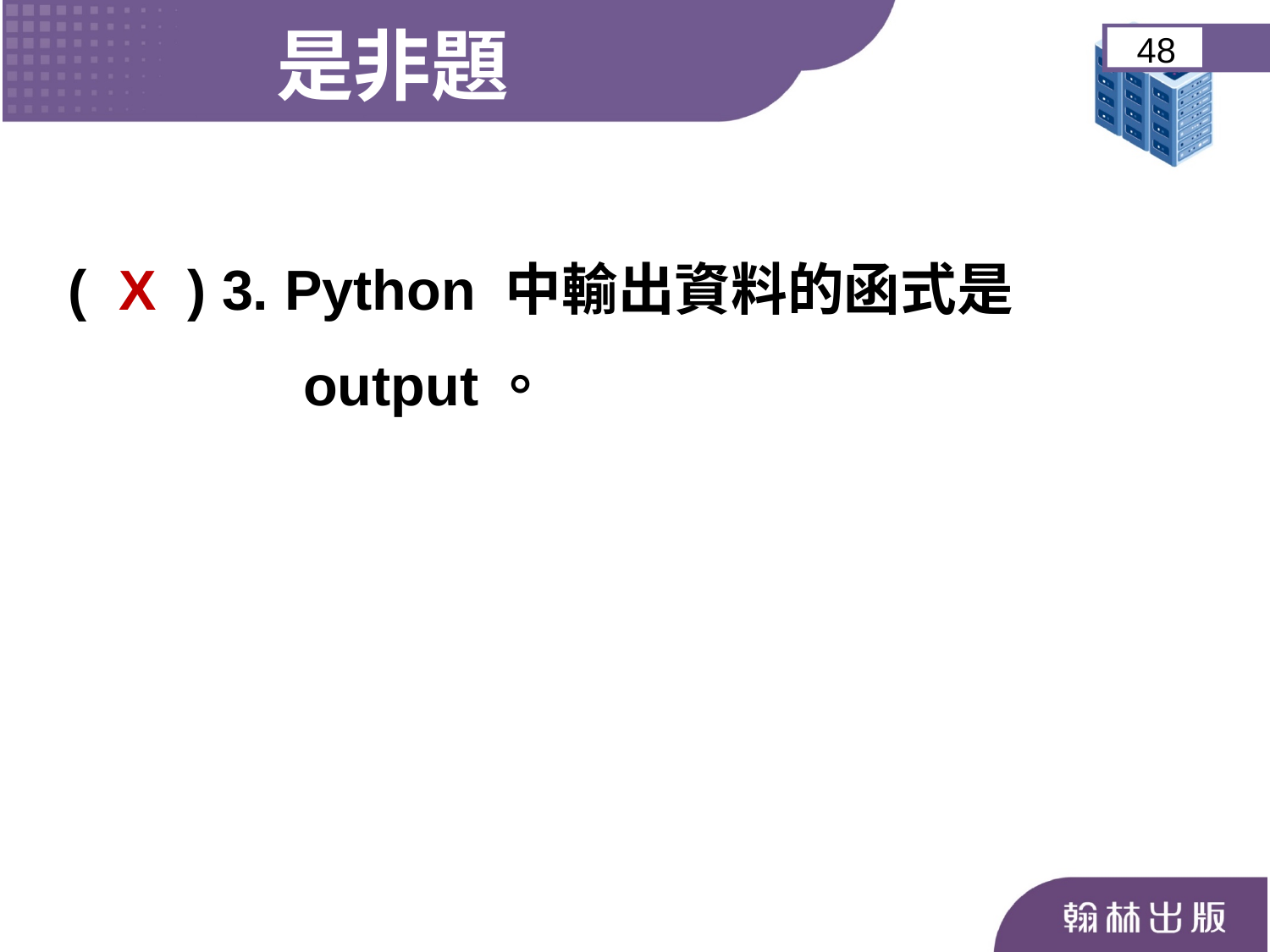

是非題
48
(  X  ) 3. Python 中輸出資料的函式是
               output。